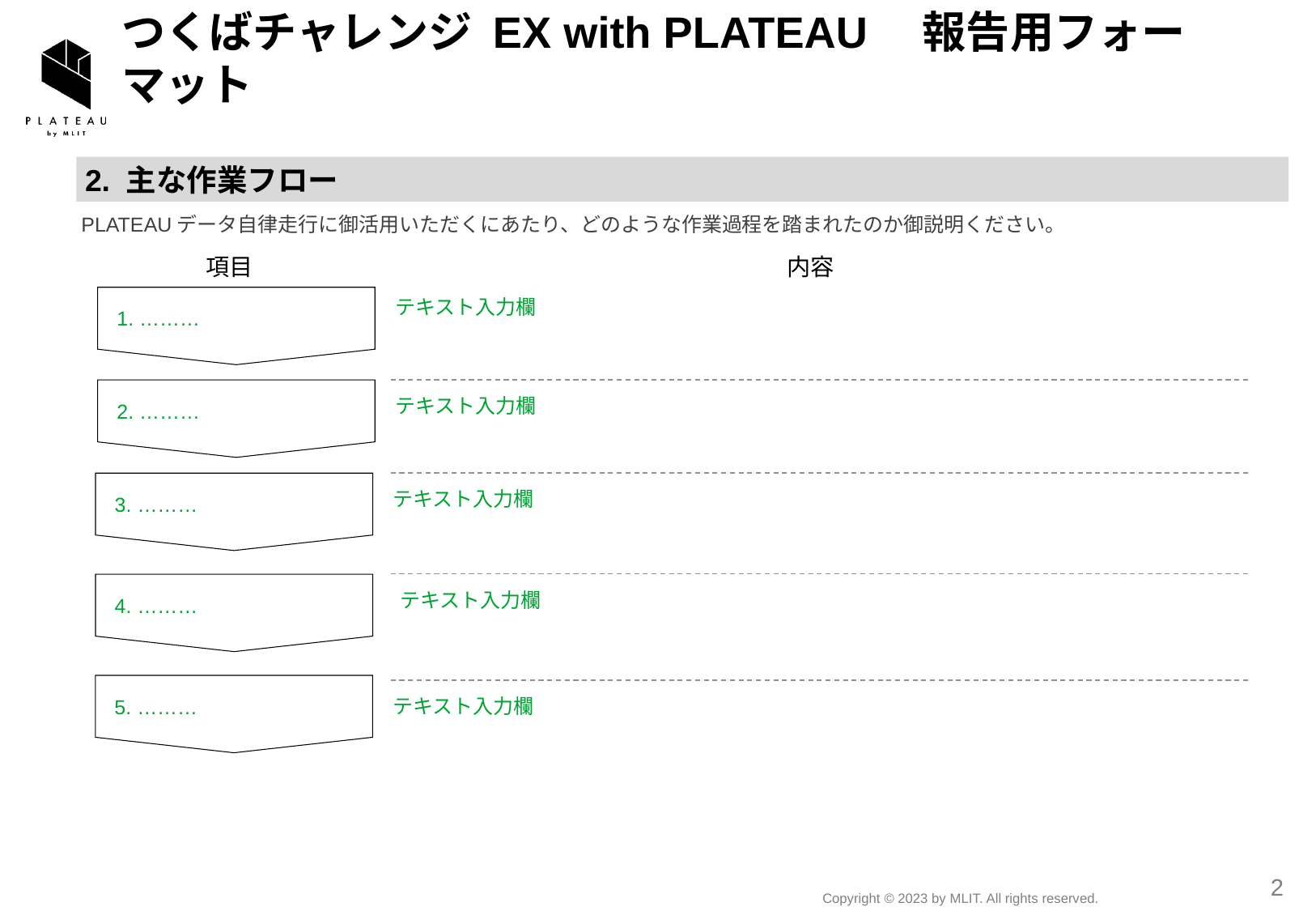

# つくばチャレンジ EX with PLATEAU　報告用フォーマット
 2. 主な作業フロー
PLATEAUデータ自律走行に御活用いただくにあたり、どのような作業過程を踏まれたのか御説明ください。
項目
内容
テキスト入力欄
1. ………
2. ………
テキスト入力欄
3. ………
テキスト入力欄
4. ………
テキスト入力欄
5. ………
テキスト入力欄